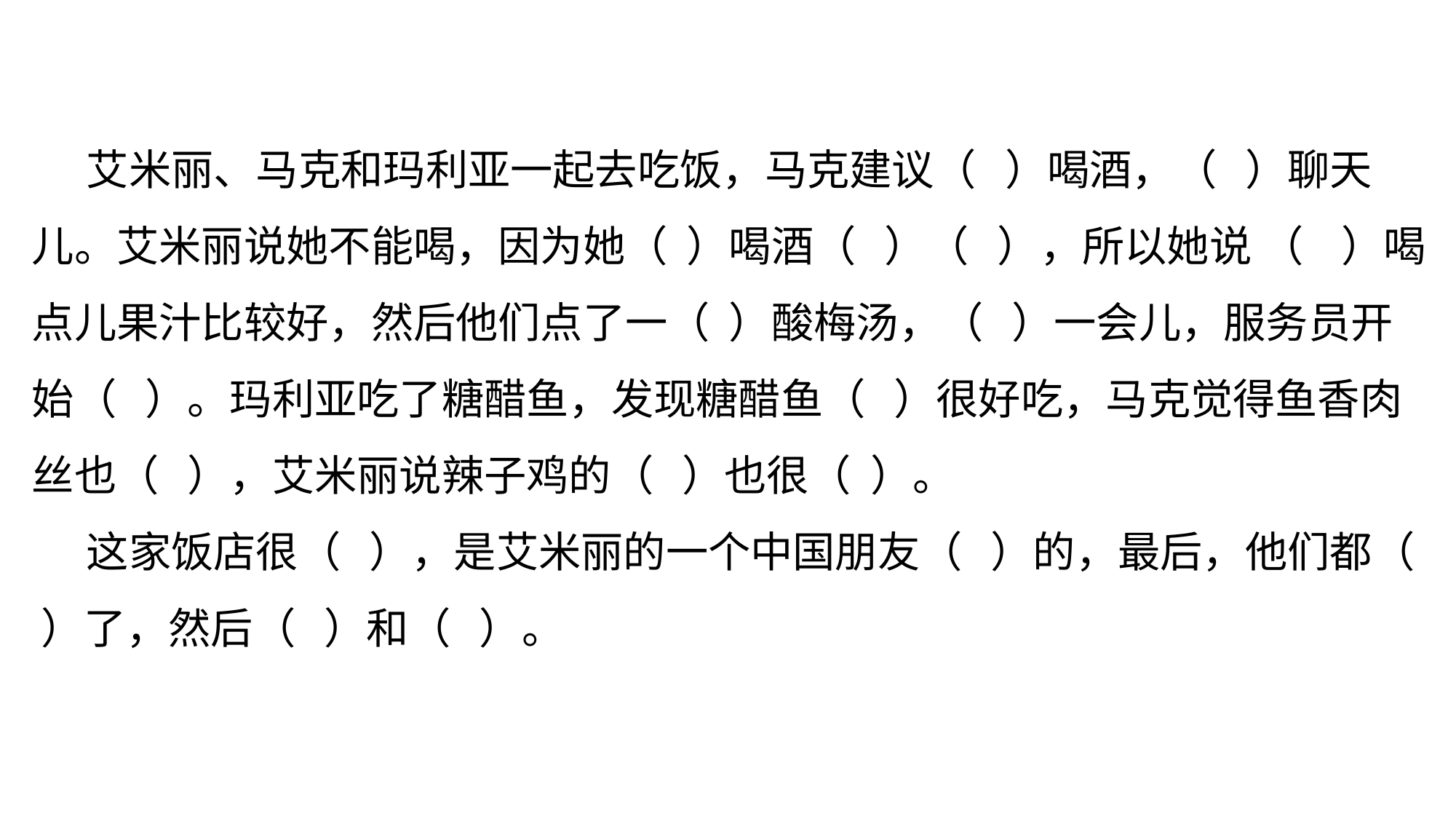

艾米丽、马克和玛利亚一起去吃饭，马克建议（   ）喝酒，（   ）聊天儿。艾米丽说她不能喝，因为她（  ）喝酒（   ）（   ），所以她说 （    ）喝点儿果汁比较好，然后他们点了一（  ）酸梅汤，（   ）一会儿，服务员开始（   ）。玛利亚吃了糖醋鱼，发现糖醋鱼（   ）很好吃，马克觉得鱼香肉丝也（   ），艾米丽说辣子鸡的（   ）也很（  ）。
这家饭店很（   ），是艾米丽的一个中国朋友（   ）的，最后，他们都（   ）了，然后（   ）和（   ）。